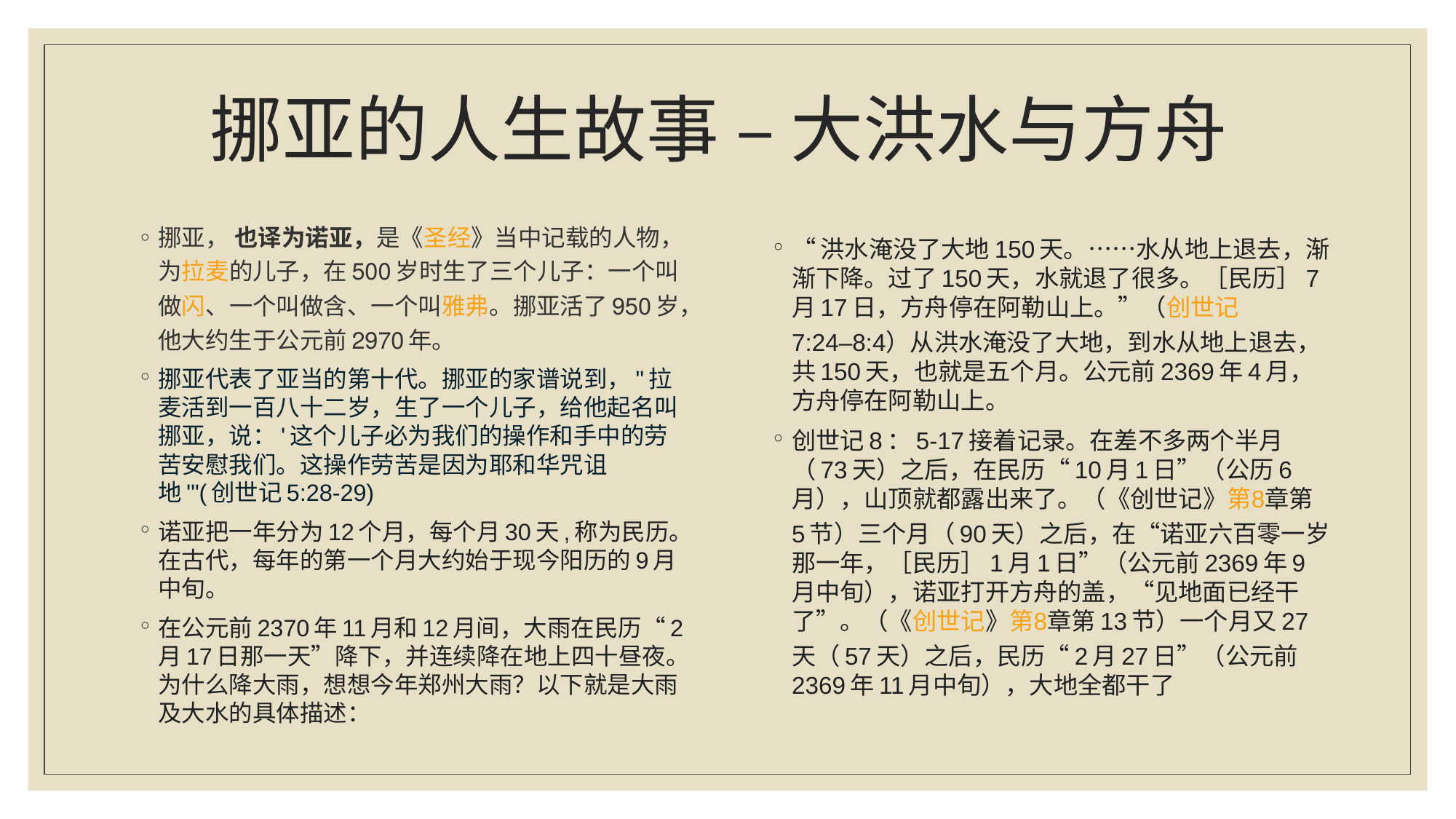

# 挪亚的人生故事 – 大洪水与方舟
挪亚， 也译为诺亚，是《圣经》当中记载的人物，为拉麦的儿子，在500岁时生了三个儿子：一个叫做闪、一个叫做含、一个叫雅弗。挪亚活了950岁，他大约生于公元前2970年。
挪亚代表了亚当的第十代。挪亚的家谱说到，"拉麦活到一百八十二岁，生了一个儿子，给他起名叫挪亚，说：'这个儿子必为我们的操作和手中的劳苦安慰我们。这操作劳苦是因为耶和华咒诅地'"(创世记5:28-29)
诺亚把一年分为12个月，每个月30天,称为民历。在古代，每年的第一个月大约始于现今阳历的9月中旬。
在公元前2370年11月和12月间，大雨在民历“2月17日那一天”降下，并连续降在地上四十昼夜。为什么降大雨，想想今年郑州大雨？以下就是大雨及大水的具体描述：
“洪水淹没了大地150天。……水从地上退去，渐渐下降。过了150天，水就退了很多。［民历］7月17日，方舟停在阿勒山上。”（创世记 7:24–8:4）从洪水淹没了大地，到水从地上退去，共150天，也就是五个月。公元前2369年4月，方舟停在阿勒山上。
创世记8：5-17接着记录。在差不多两个半月（73天）之后，在民历“10月1日”（公历6月），山顶就都露出来了。（《创世记》第8章第5节）三个月（90天）之后，在“诺亚六百零一岁那一年，［民历］1月1日”（公元前2369年9月中旬），诺亚打开方舟的盖，“见地面已经干了”。（《创世记》第8章第13节）一个月又27天（57天）之后，民历“2月27日”（公元前2369年11月中旬），大地全都干了